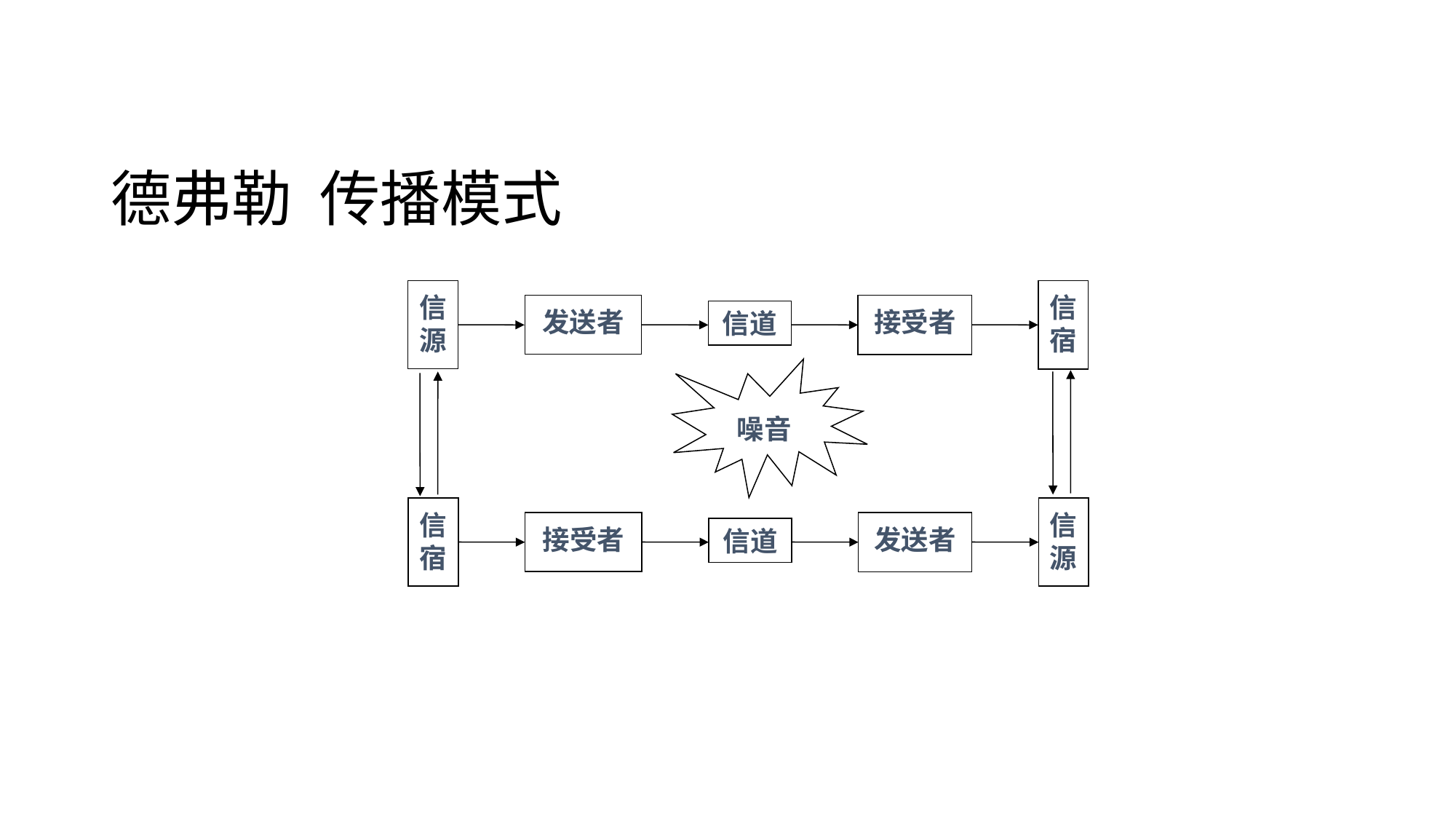

# 德弗勒  传播模式
信
源
信
宿
发送者
接受者
信道

噪音
信
宿
信
源
接受者
发送者
信道